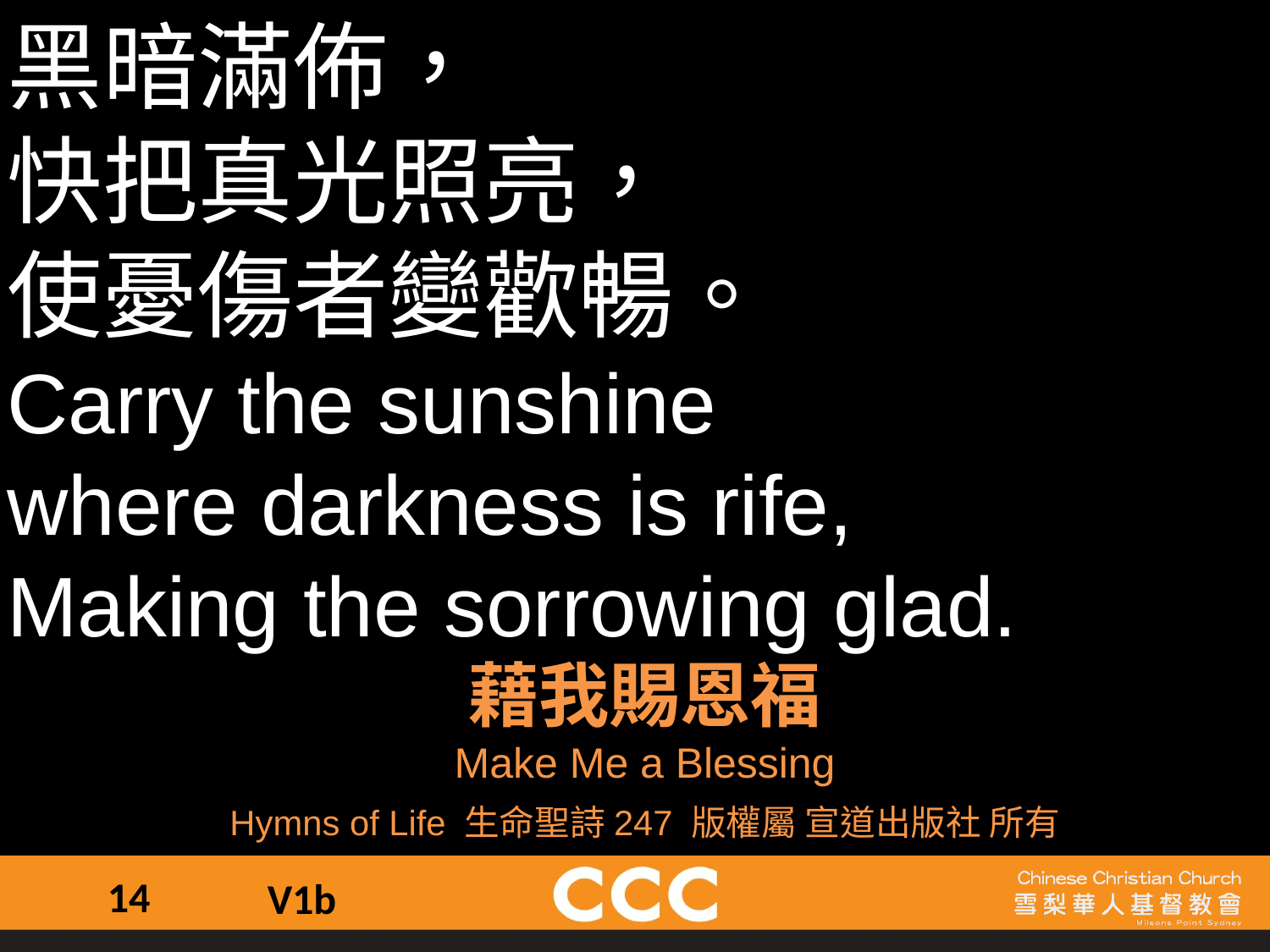

黑暗滿佈，
快把真光照亮，
使憂傷者變歡暢。
Carry the sunshine
where darkness is rife,
Making the sorrowing glad.
藉我賜恩福
Make Me a Blessing
Hymns of Life 生命聖詩247 版權屬 宣道出版社 所有
14
V1b